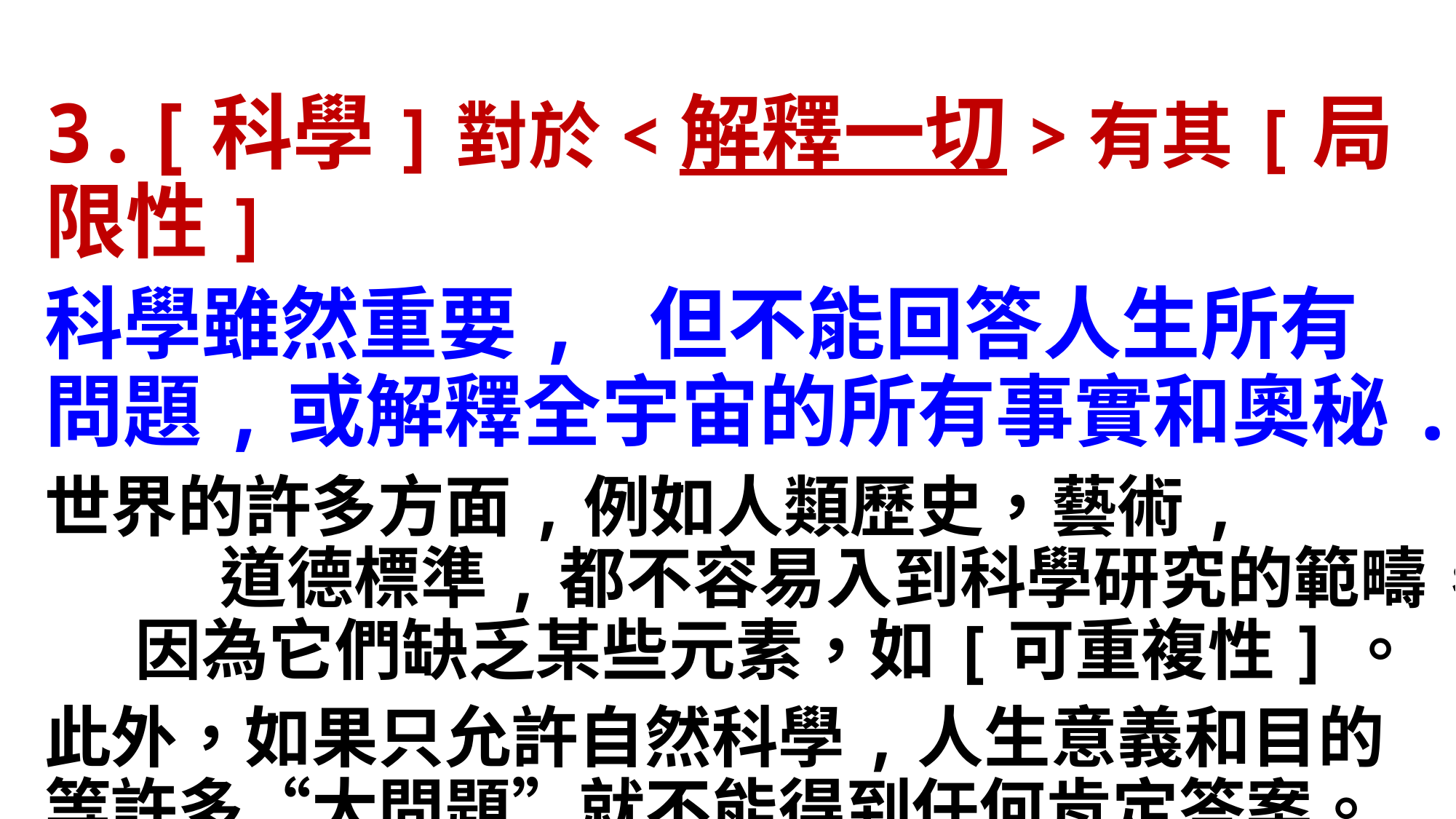

#
3.[科學]對於<解釋一切>有其[局限性]
科學雖然重要, 但不能回答人生所有   問題,或解釋全宇宙的所有事實和奧秘.
世界的許多方面,例如人類歷史，藝術,          道德標準,都不容易入到科學研究的範疇，      因為它們缺乏某些元素，如[可重複性]。
此外，如果只允許自然科學,人生意義和目的等許多“大問題”就不能得到任何肯定答案。